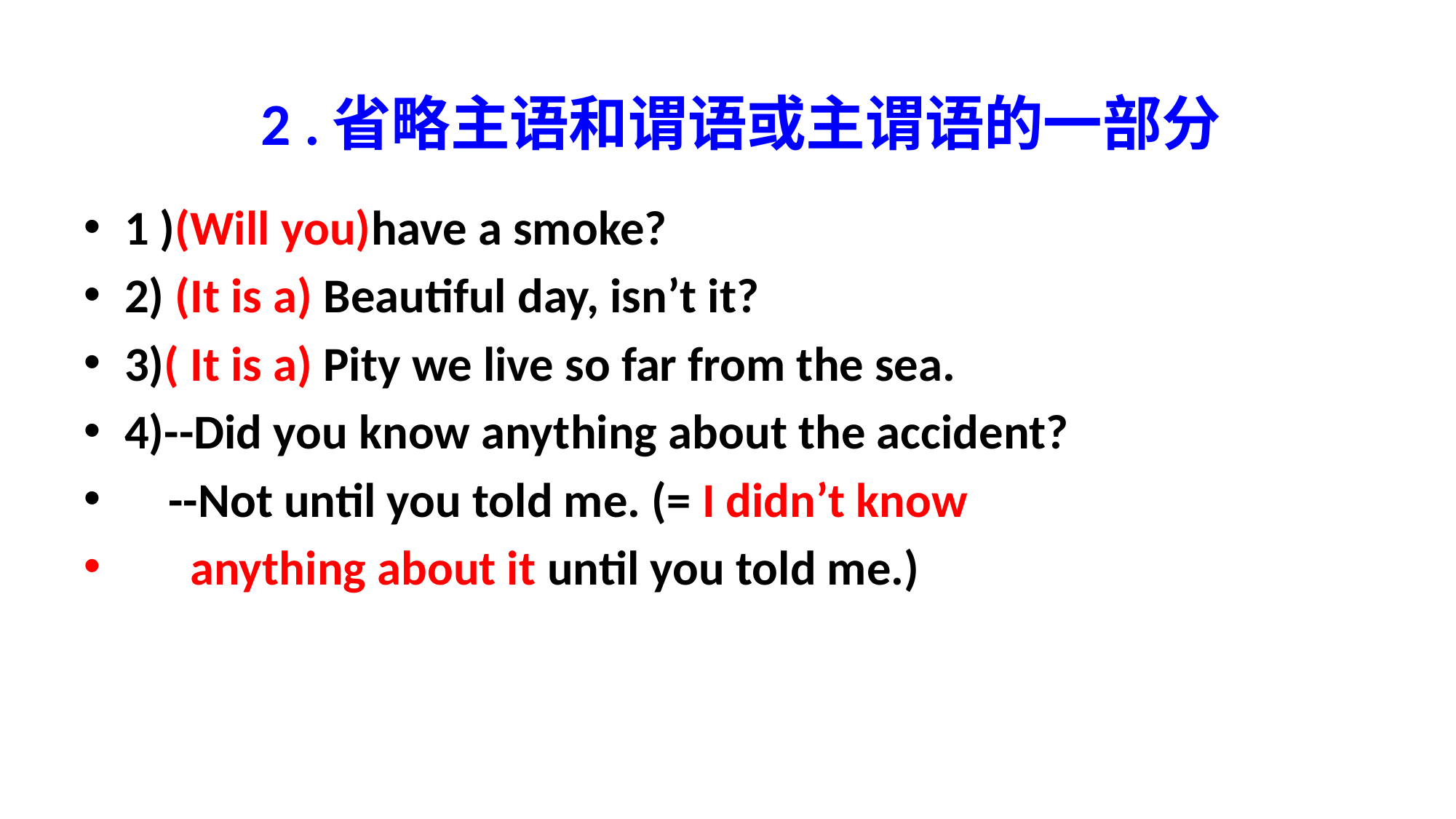

# 2 .省略主语和谓语或主谓语的一部分
1 )(Will you)have a smoke?
2) (It is a) Beautiful day, isn’t it?
3)( It is a) Pity we live so far from the sea.
4)--Did you know anything about the accident?
    --Not until you told me. (= I didn’t know
      anything about it until you told me.)